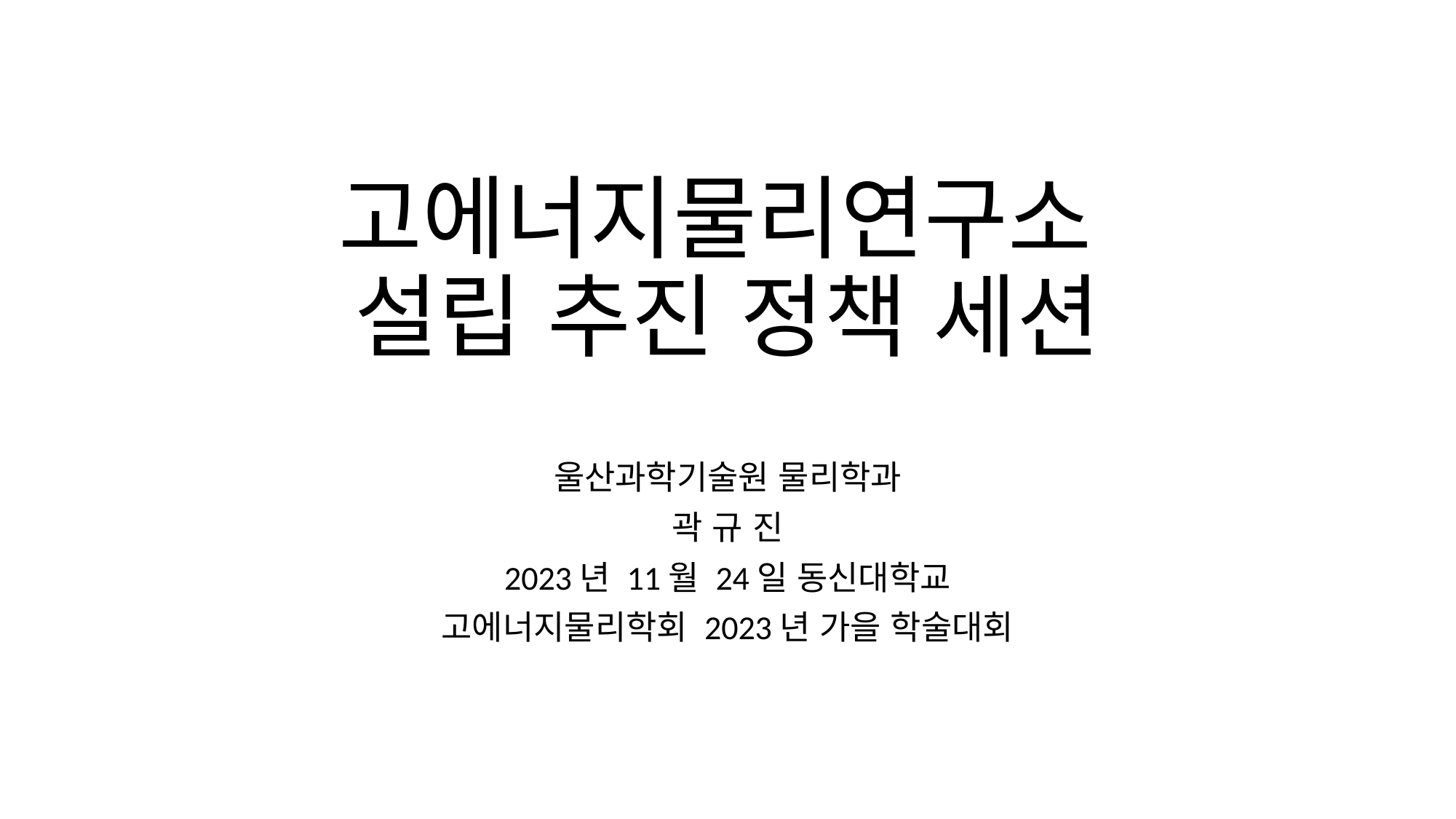

# 고에너지물리연구소 설립 추진 정책 세션
울산과학기술원 물리학과
곽 규 진
2023년 11월 24일 동신대학교
고에너지물리학회 2023년 가을 학술대회